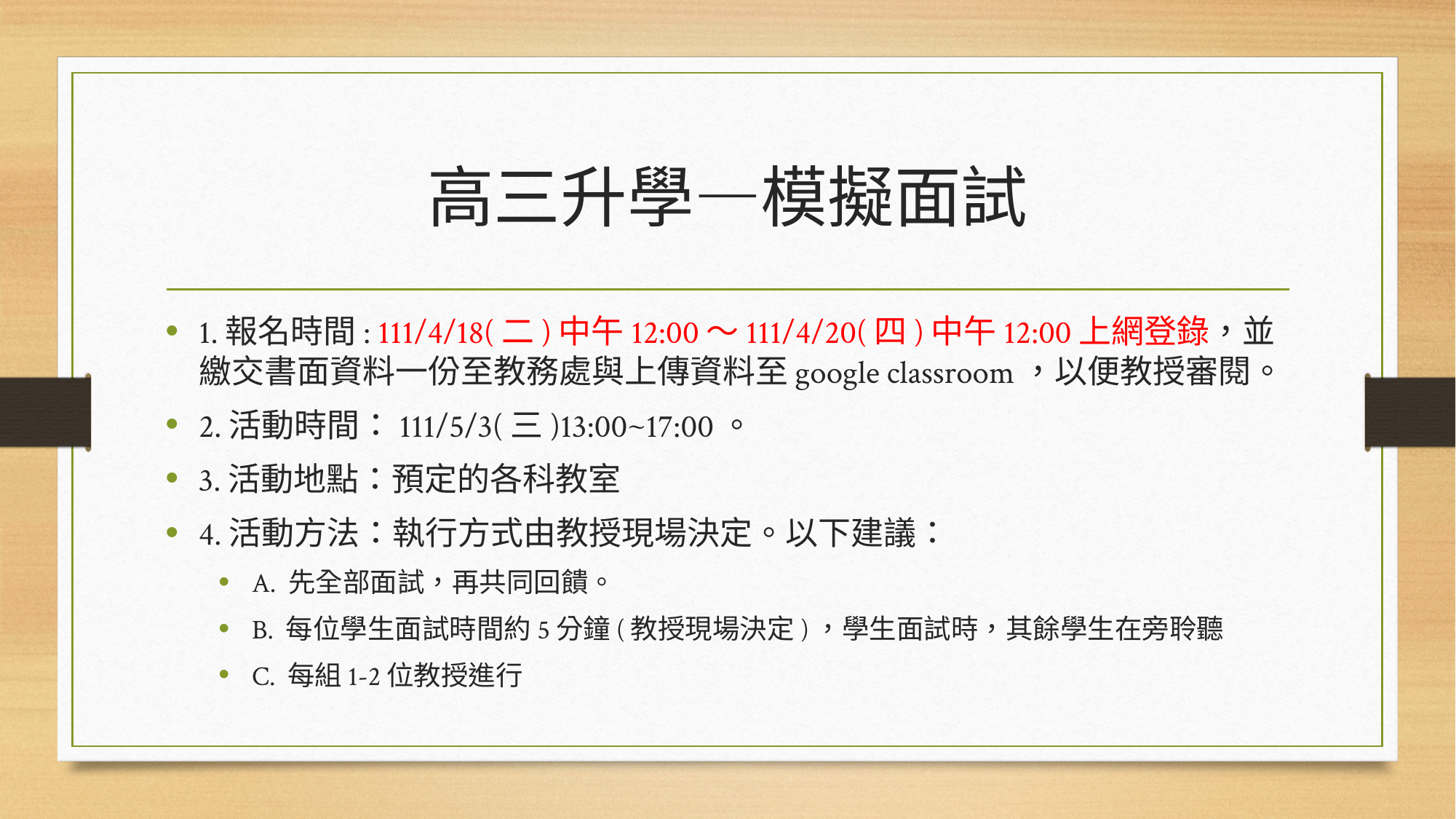

# 高三升學—模擬面試
1.報名時間: 111/4/18(二)中午12:00～111/4/20(四)中午12:00上網登錄，並繳交書面資料一份至教務處與上傳資料至google classroom，以便教授審閱。
2.活動時間：111/5/3(三)13:00~17:00。
3.活動地點：預定的各科教室
4.活動方法：執行方式由教授現場決定。以下建議：
A. 先全部面試，再共同回饋。
B. 每位學生面試時間約5分鐘(教授現場決定)，學生面試時，其餘學生在旁聆聽
C. 每組1-2位教授進行